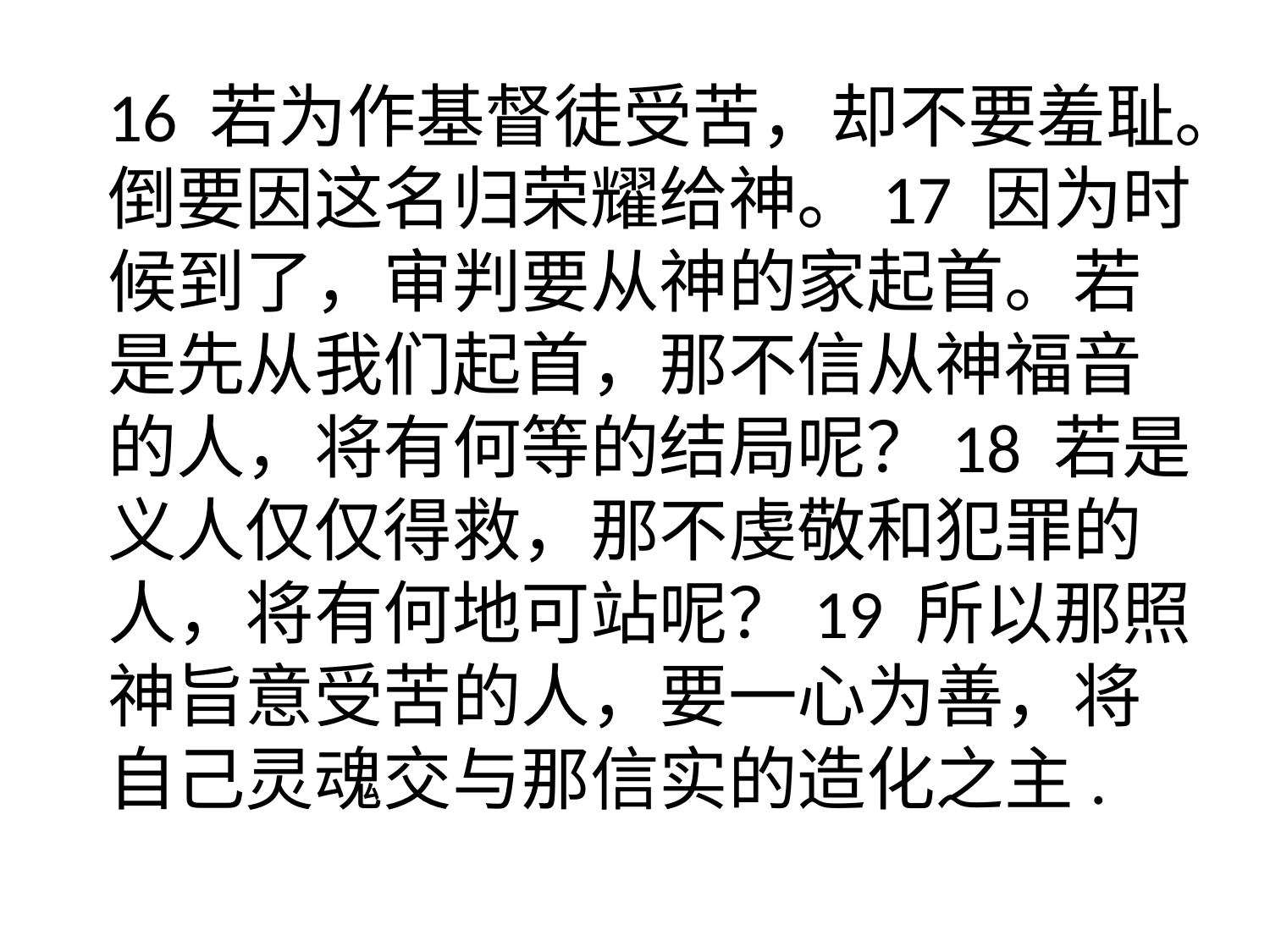

16 若为作基督徒受苦，却不要羞耻。倒要因这名归荣耀给神。17 因为时候到了，审判要从神的家起首。若是先从我们起首，那不信从神福音的人，将有何等的结局呢？18 若是义人仅仅得救，那不虔敬和犯罪的人，将有何地可站呢？19 所以那照神旨意受苦的人，要一心为善，将自己灵魂交与那信实的造化之主.